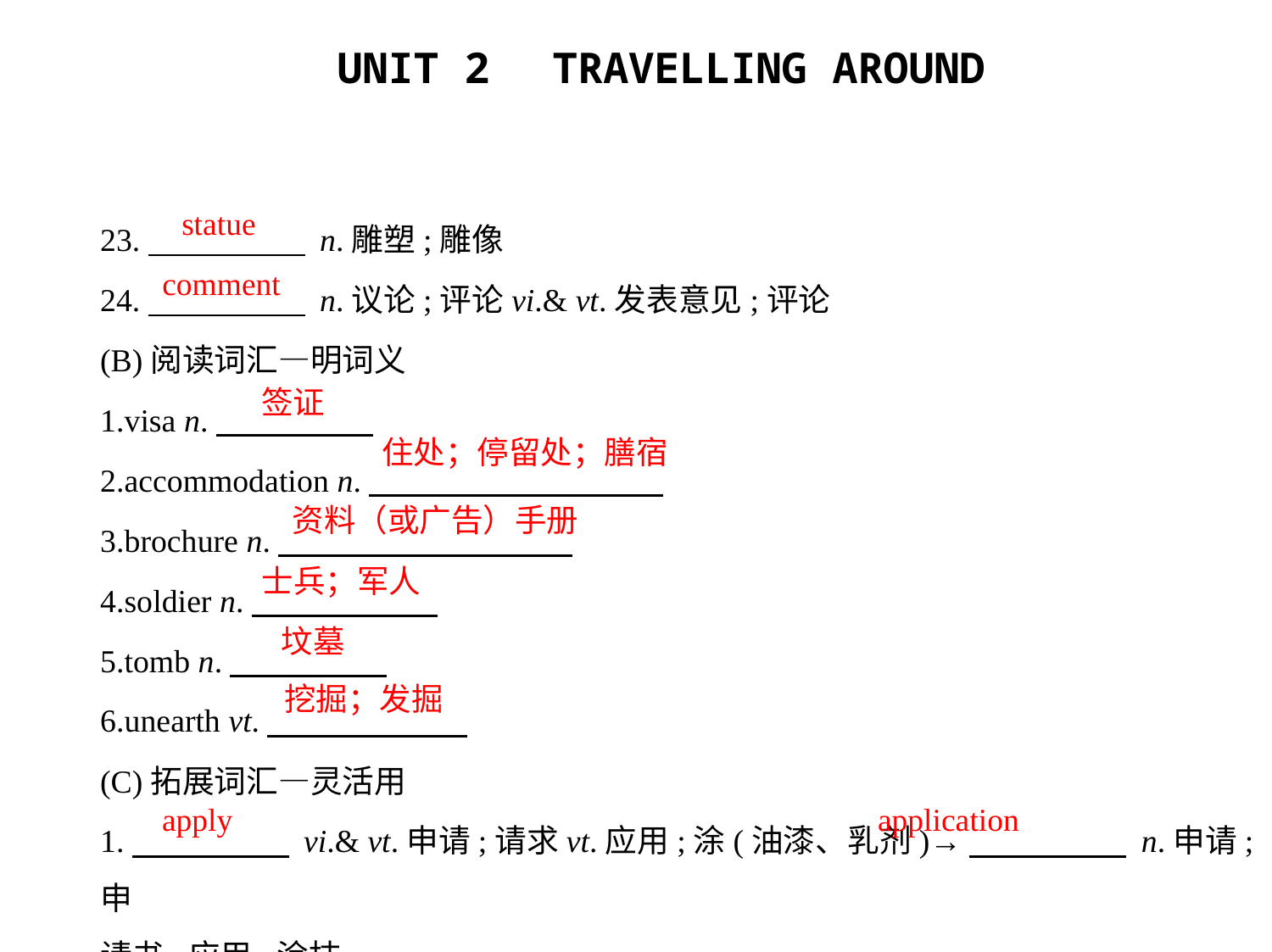

statue
23.　　　　     n.雕塑;雕像
24.　　　　     n.议论;评论vi.& vt.发表意见;评论
(B)阅读词汇—明词义
1.visa n.
2.accommodation n.
3.brochure n.
4.soldier n.
5.tomb n.
6.unearth vt.
(C)拓展词汇—灵活用
1.　　　　     vi.& vt.申请;请求vt.应用;涂(油漆、乳剂)→　　　　     n.申请;申
请书;应用;涂抹
comment
签证
住处；停留处；膳宿
资料（或广告）手册
士兵；军人
坟墓
挖掘；发掘
apply
application